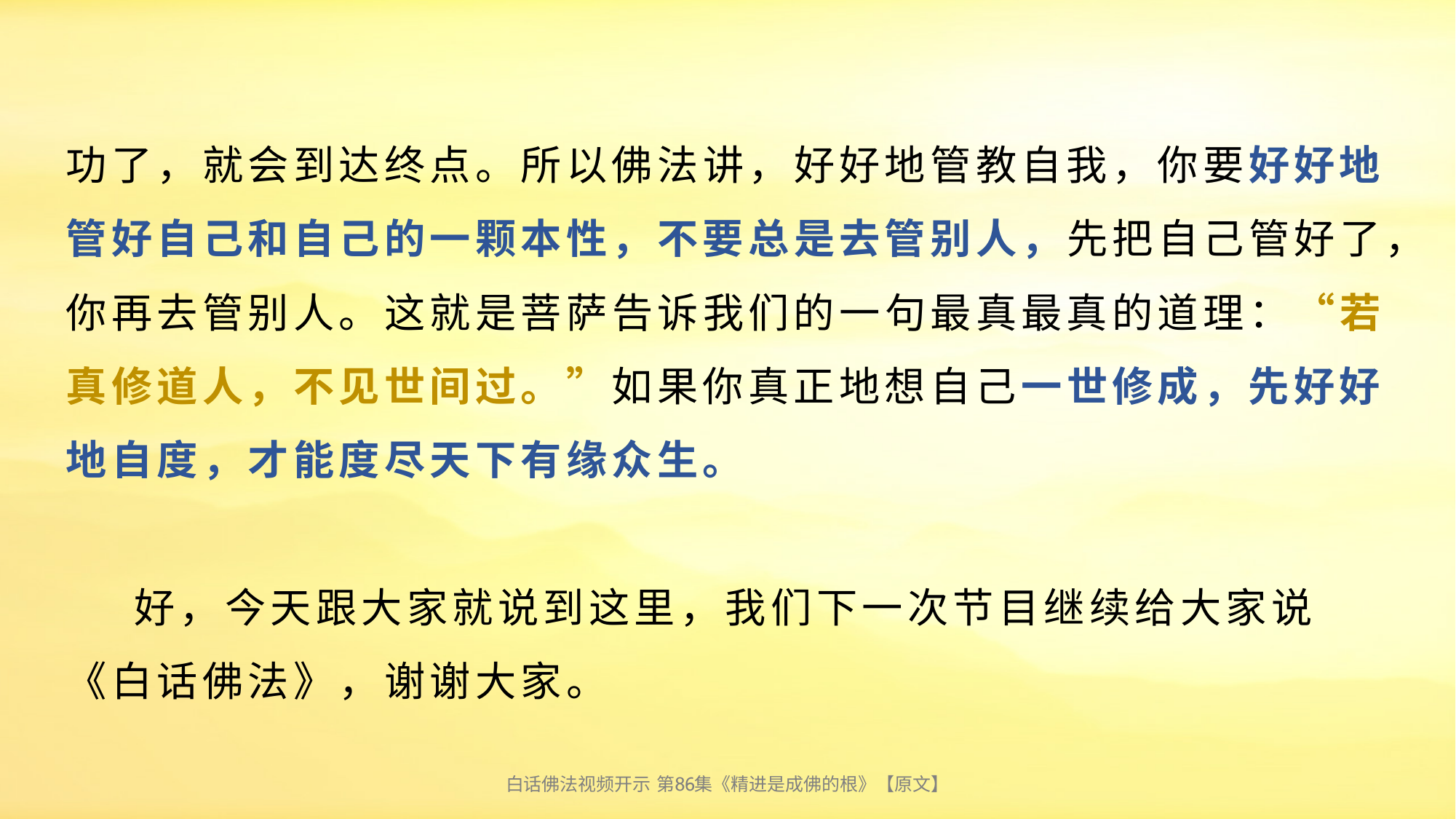

# 功了，就会到达终点。所以佛法讲，好好地管教自我，你要好好地管好自己和自己的一颗本性，不要总是去管别人，先把自己管好了，你再去管别人。这就是菩萨告诉我们的一句最真最真的道理：“若真修道人，不见世间过。”如果你真正地想自己一世修成，先好好地自度，才能度尽天下有缘众生。 好，今天跟大家就说到这里，我们下一次节目继续给大家说《白话佛法》，谢谢大家。
白话佛法视频开示 第86集《精进是成佛的根》【原文】